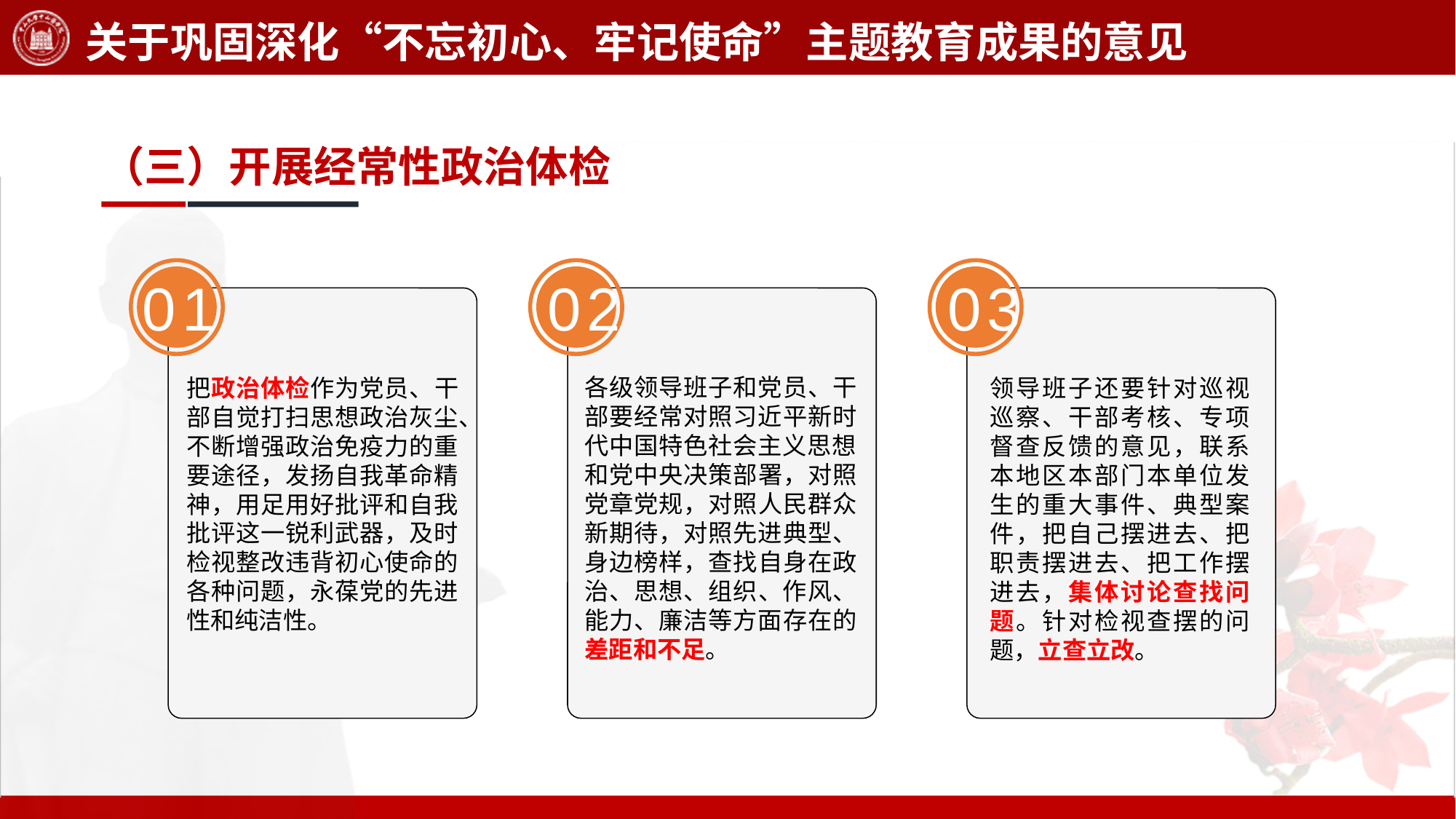

关于巩固深化“不忘初心、牢记使命”主题教育成果的意见
（三）开展经常性政治体检

01

把政治体检作为党员、干部自觉打扫思想政治灰尘、不断增强政治免疫力的重要途径，发扬自我革命精神，用足用好批评和自我批评这一锐利武器，及时检视整改违背初心使命的各种问题，永葆党的先进性和纯洁性。

02

各级领导班子和党员、干部要经常对照习近平新时代中国特色社会主义思想和党中央决策部署，对照党章党规，对照人民群众新期待，对照先进典型、身边榜样，查找自身在政治、思想、组织、作风、能力、廉洁等方面存在的差距和不足。

03

领导班子还要针对巡视巡察、干部考核、专项督查反馈的意见，联系本地区本部门本单位发生的重大事件、典型案件，把自己摆进去、把职责摆进去、把工作摆进去，集体讨论查找问题。针对检视查摆的问题，立查立改。